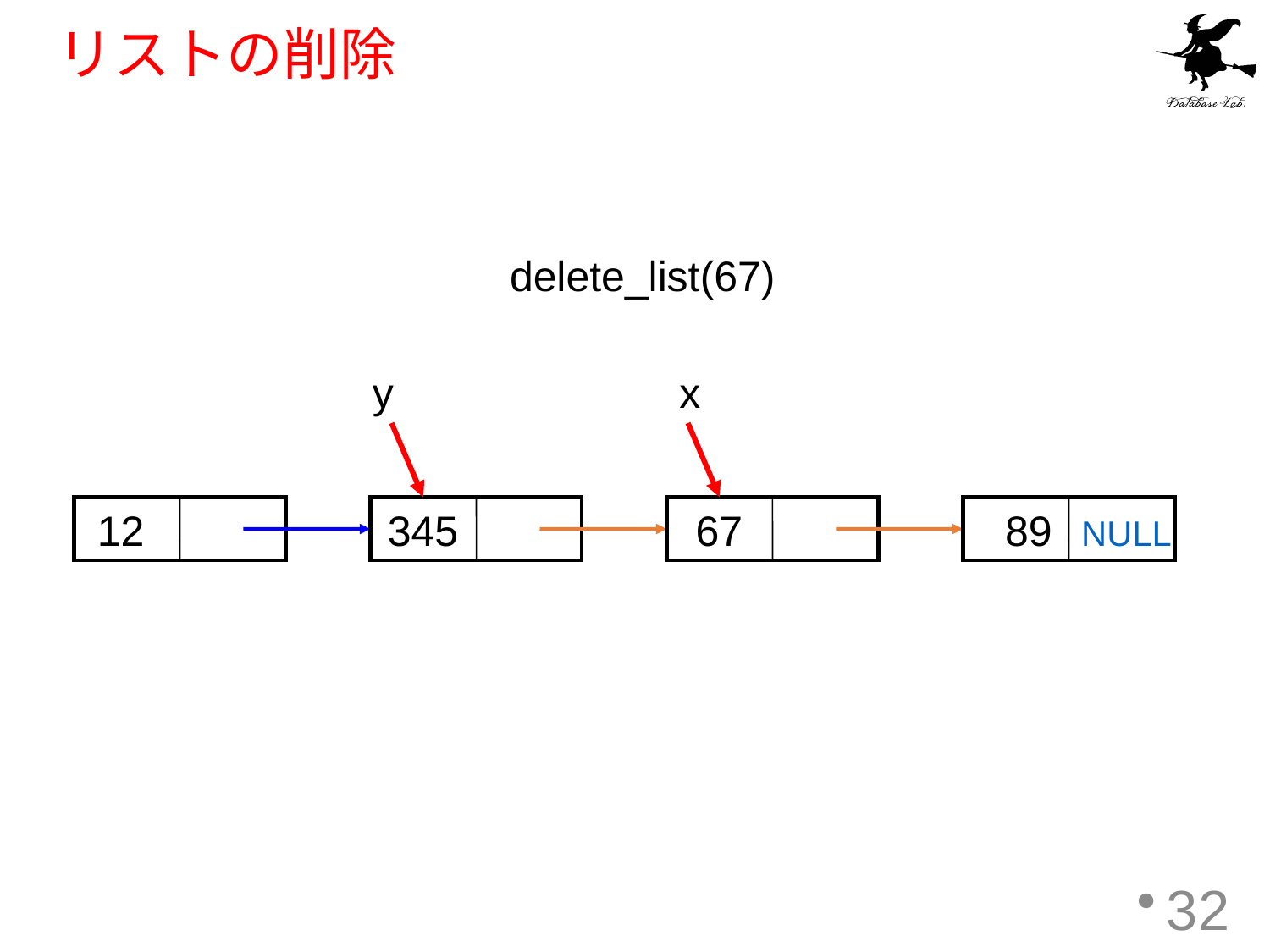

# リストの削除
delete_list(67)
y
x

12

345

67

    89   NULL

32